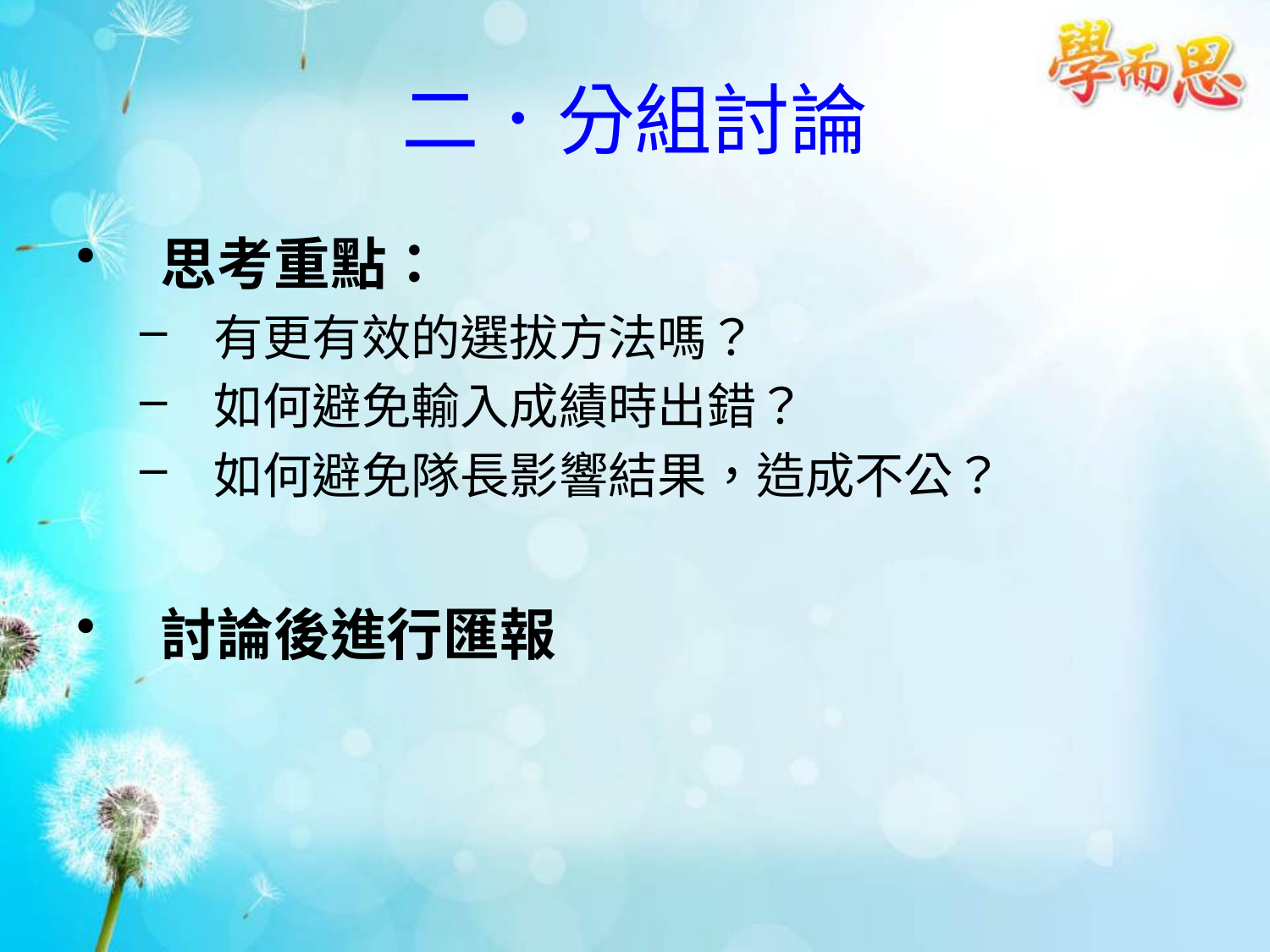

# 二．分組討論
思考重點：
有更有效的選拔方法嗎？
如何避免輸入成績時出錯？
如何避免隊長影響結果，造成不公？

討論後進行匯報